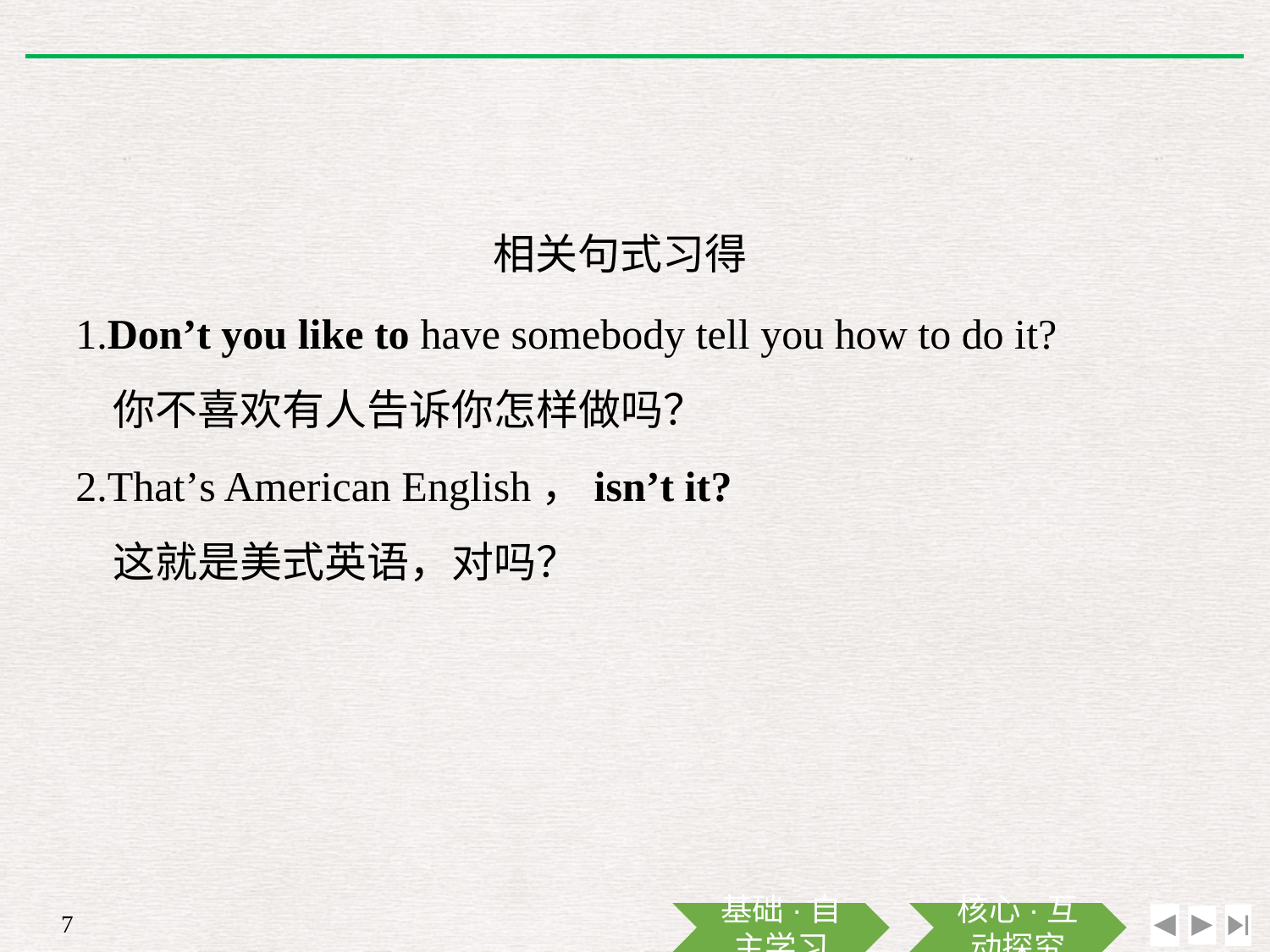

相关句式习得
1.Don’t you like to have somebody tell you how to do it?
	你不喜欢有人告诉你怎样做吗？
2.That’s American English，isn’t it?
	这就是美式英语，对吗？